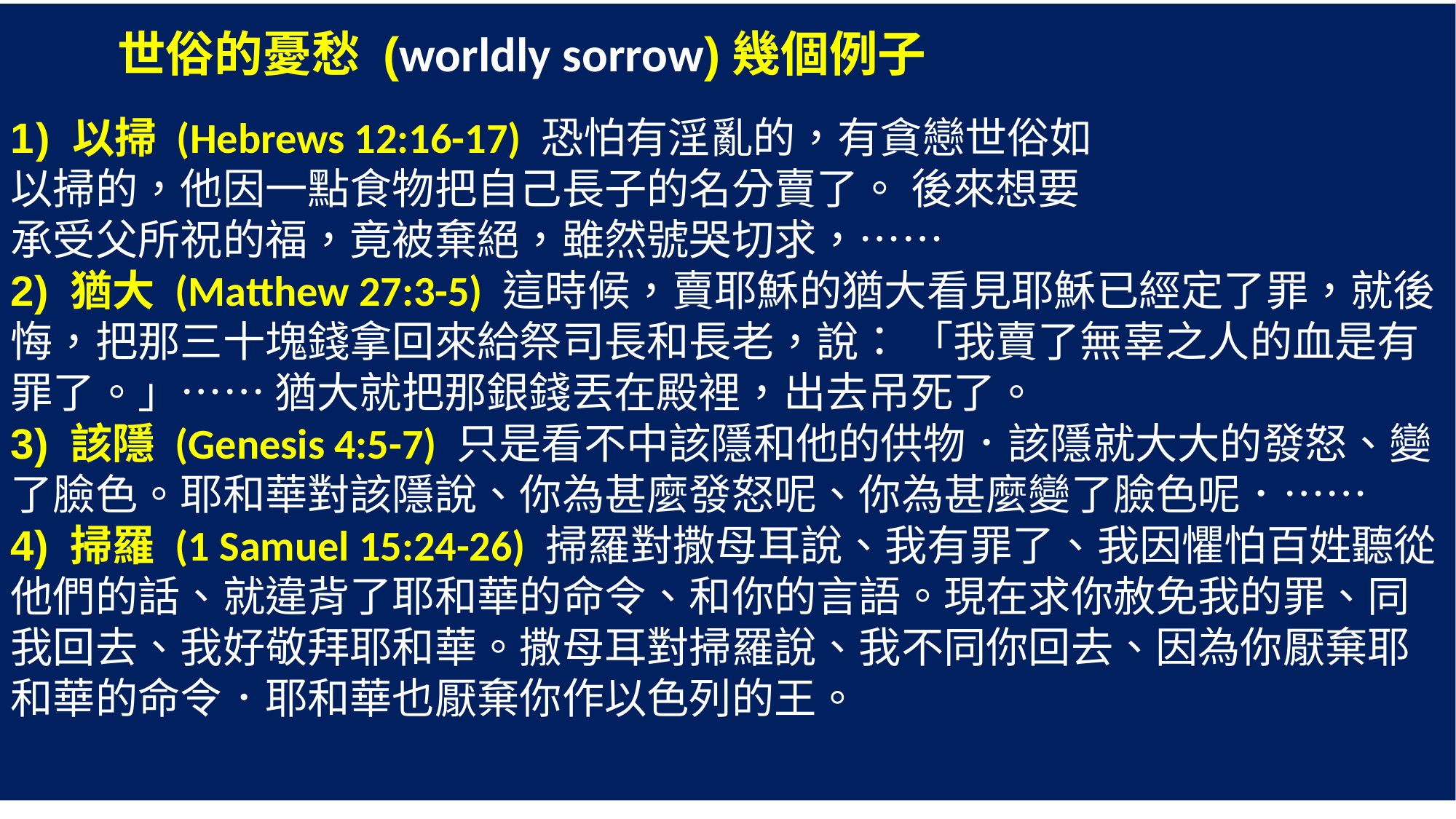

世俗的憂愁 (worldly sorrow)幾個例子

以掃 (Hebrews 12:16-17) 恐怕有淫亂的，有貪戀世俗如
以掃的，他因一點食物把自己長子的名分賣了。 後來想要
承受父所祝的福，竟被棄絕，雖然號哭切求，……
2) 猶大 (Matthew 27:3-5) 這時候，賣耶穌的猶大看見耶穌已經定了罪，就後悔，把那三十塊錢拿回來給祭司長和長老，說： 「我賣了無辜之人的血是有罪了。」…… 猶大就把那銀錢丟在殿裡，出去吊死了。
3) 該隱 (Genesis 4:5-7) 只是看不中該隱和他的供物．該隱就大大的發怒、變了臉色。耶和華對該隱說、你為甚麼發怒呢、你為甚麼變了臉色呢．……
4) 掃羅 (1 Samuel 15:24-26) 掃羅對撒母耳說、我有罪了、我因懼怕百姓聽從他們的話、就違背了耶和華的命令、和你的言語。現在求你赦免我的罪、同我回去、我好敬拜耶和華。撒母耳對掃羅說、我不同你回去、因為你厭棄耶和華的命令．耶和華也厭棄你作以色列的王。